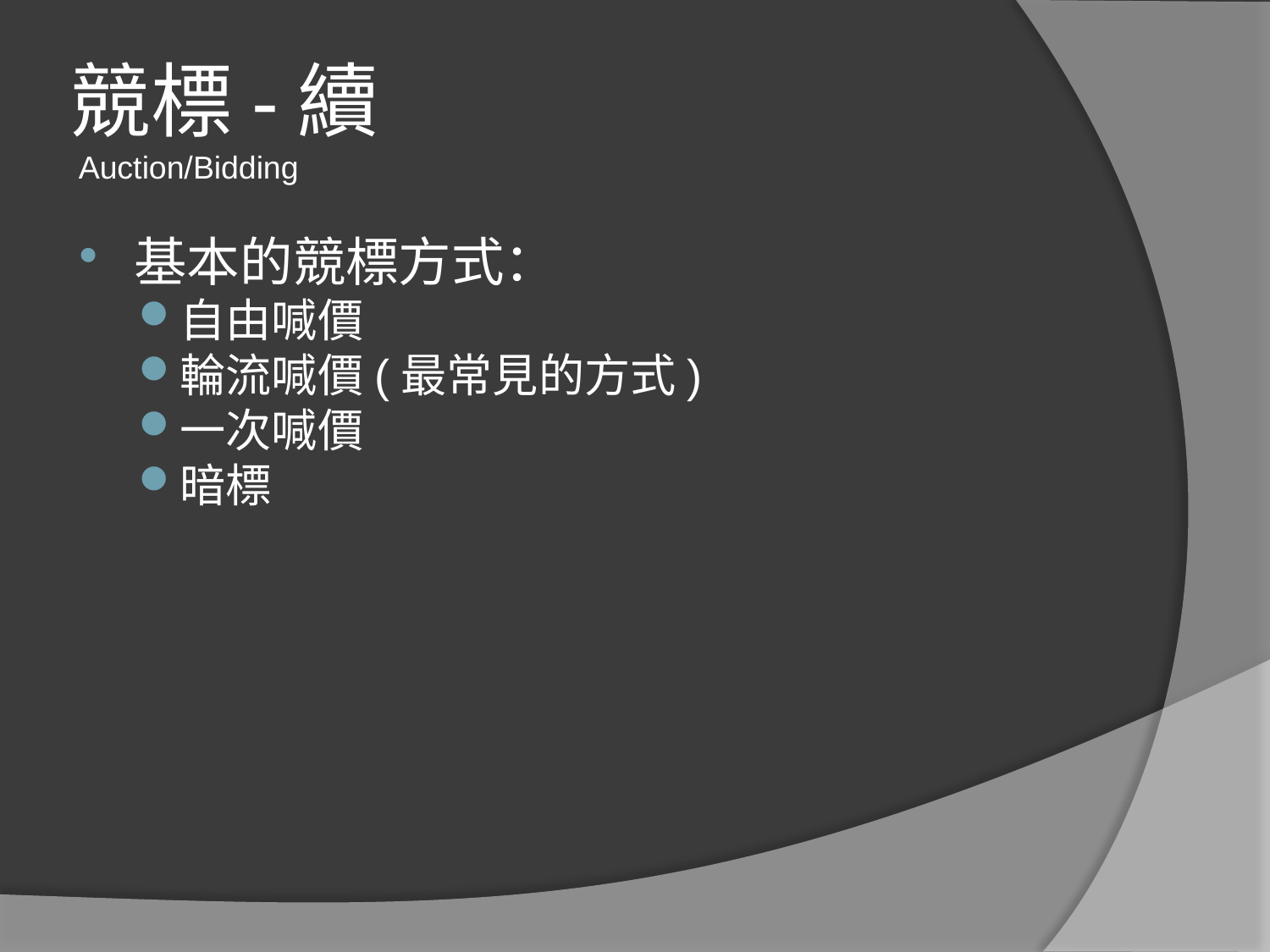

競標-續
 Auction/Bidding
基本的競標方式：
自由喊價
輪流喊價(最常見的方式)
一次喊價
暗標